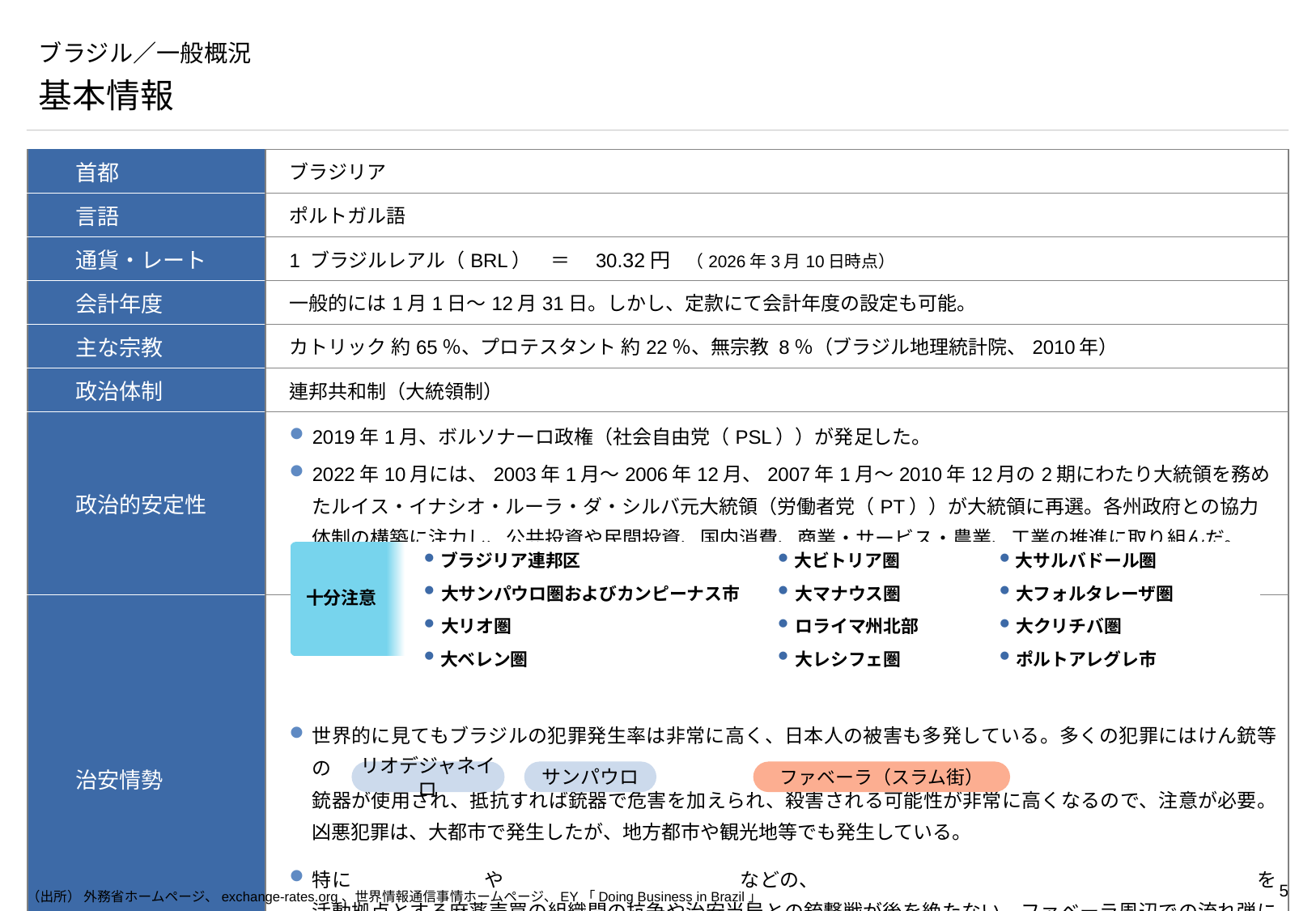

# ブラジル／一般概況
基本情報
| 首都 | ブラジリア |
| --- | --- |
| 言語 | ポルトガル語 |
| 通貨・レート | 1 ブラジルレアル（BRL）　＝　30.32円　（2026年3月10日時点） |
| 会計年度 | 一般的には1月1日～12月31日。しかし、定款にて会計年度の設定も可能。 |
| 主な宗教 | カトリック 約65％、プロテスタント 約22％、無宗教 8％（ブラジル地理統計院、2010年） |
| 政治体制 | 連邦共和制（大統領制） |
| 政治的安定性 | 2019年1月、ボルソナーロ政権（社会自由党（PSL））が発足した。 2022年10月には、2003年1月～2006年12月、2007年1月～2010年12月の2期にわたり大統領を務めたルイス・イナシオ・ルーラ・ダ・シルバ元大統領（労働者党（PT））が大統領に再選。各州政府との協力体制の構築に注力し、公共投資や民間投資、国内消費、商業・サービス・農業、工業の推進に取り組んだ。 2023年1月にルーラ政権が発足した。 |
| 治安情勢 | 世界的に見てもブラジルの犯罪発生率は非常に高く、日本人の被害も多発している。多くの犯罪にはけん銃等の 銃器が使用され、抵抗すれば銃器で危害を加えられ、殺害される可能性が非常に高くなるので、注意が必要。凶悪犯罪は、大都市で発生したが、地方都市や観光地等でも発生している。 特に　 や　　　　　　　　　　　　などの、　　　　　　　　　　　　 　　　　　　　　　　を活動拠点とする麻薬売買の組織間の抗争や治安当局との銃撃戦が後を絶たない。ファベーラ周辺での流れ弾による被害も発生する等、一般市民の犠牲者も出ており、状況は深刻化している。 |
十分注意
| ブラジリア連邦区 | 大ビトリア圏 | 大サルバドール圏 |
| --- | --- | --- |
| 大サンパウロ圏およびカンピーナス市 | 大マナウス圏 | 大フォルタレーザ圏 |
| 大リオ圏 | ロライマ州北部 | 大クリチバ圏 |
| 大ベレン圏 | 大レシフェ圏 | ポルトアレグレ市 |
リオデジャネイロ
サンパウロ
ファベーラ（スラム街）
（出所） 外務省ホームページ、exchange-rates.org、世界情報通信事情ホームページ、EY「Doing Business in Brazil」